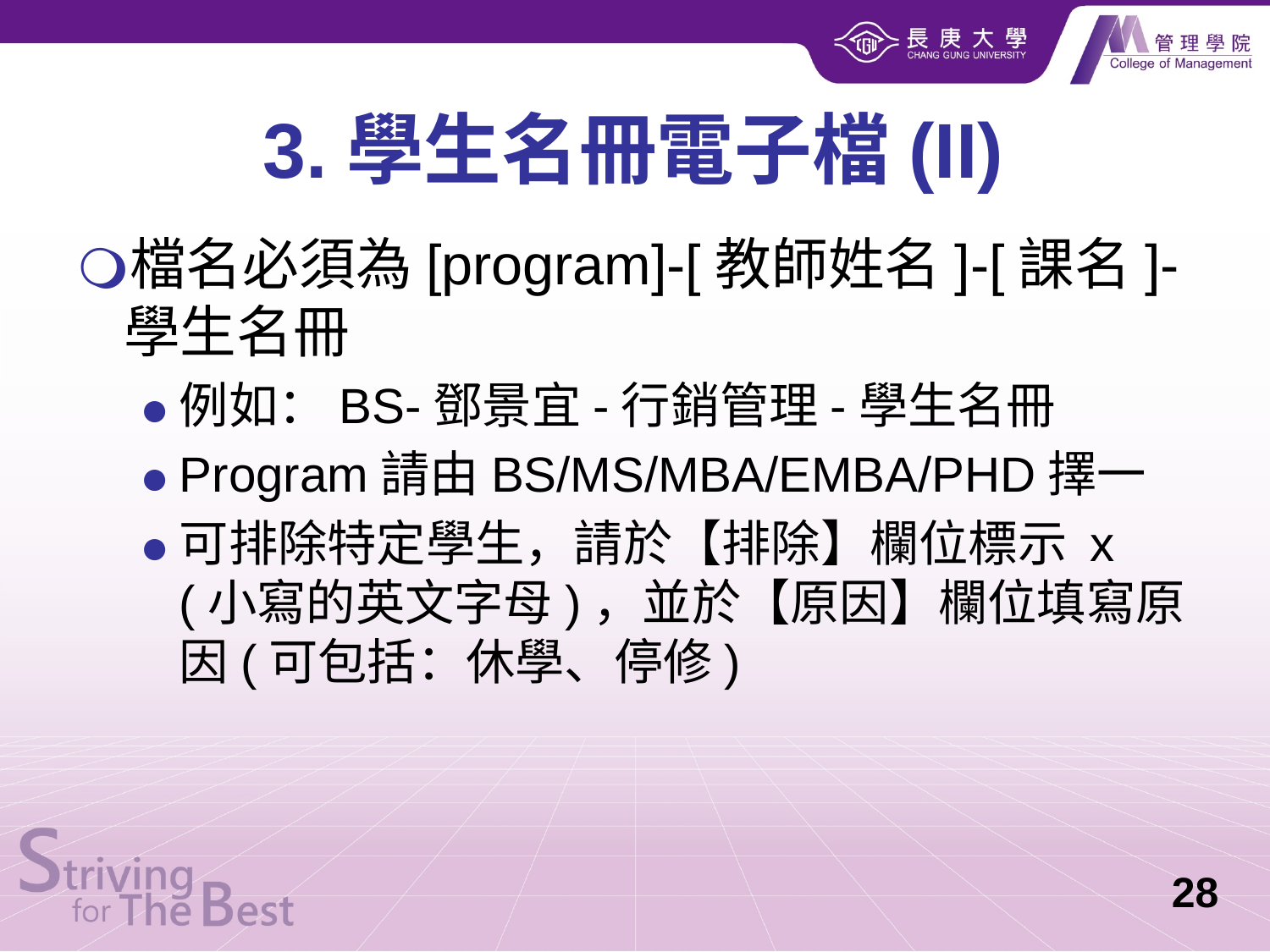

3.學生名冊電子檔(II)
檔名必須為[program]-[教師姓名]-[課名]-學生名冊
例如：BS-鄧景宜-行銷管理-學生名冊
Program請由BS/MS/MBA/EMBA/PHD擇一
可排除特定學生，請於【排除】欄位標示 x (小寫的英文字母)，並於【原因】欄位填寫原因(可包括：休學、停修)
28